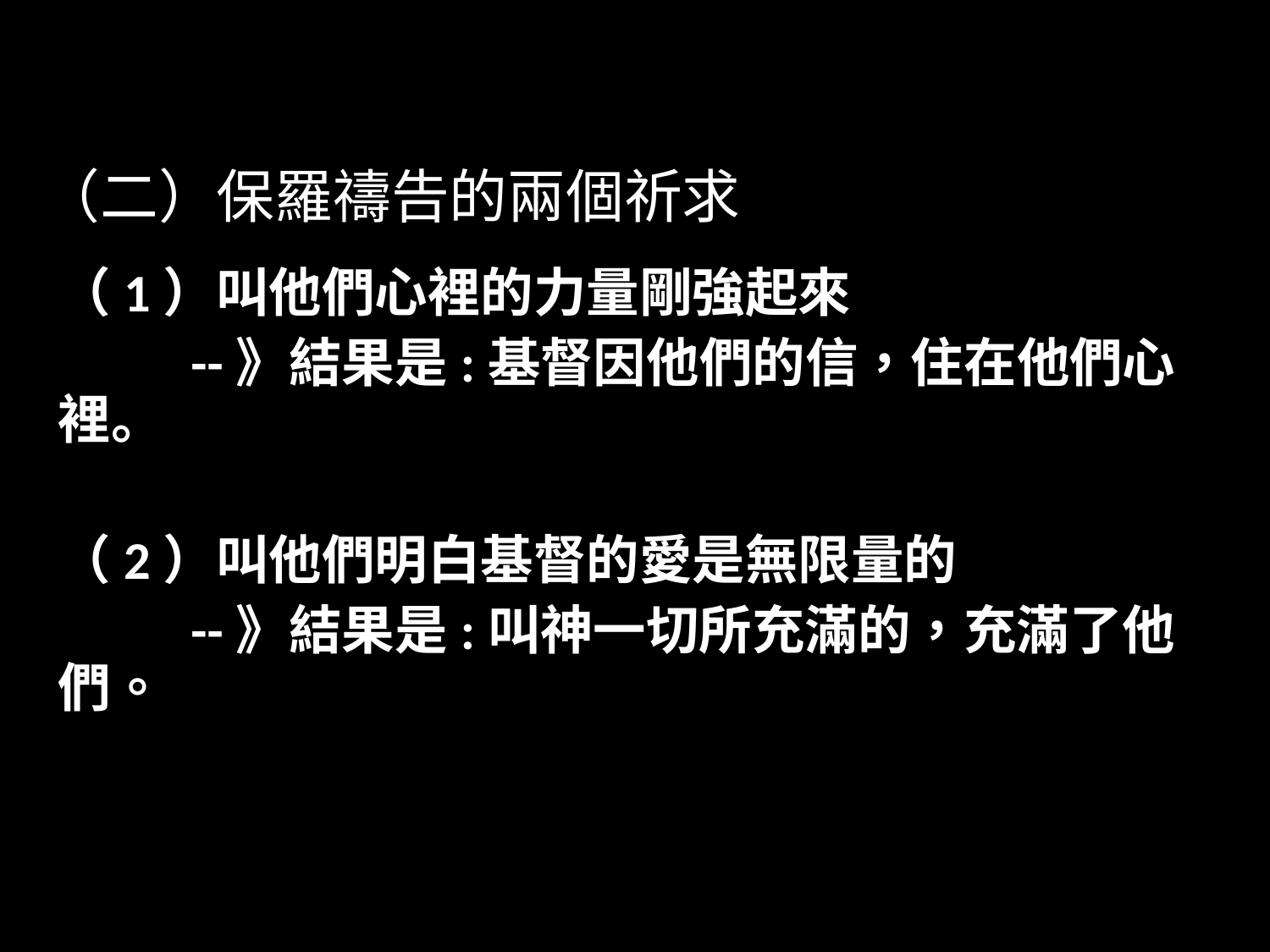

# （二）保羅禱告的兩個祈求
（1）叫他們心裡的力量剛強起來
           --》結果是:基督因他們的信，住在他們心裡。

（2）叫他們明白基督的愛是無限量的
           --》結果是:叫神一切所充滿的，充滿了他們。